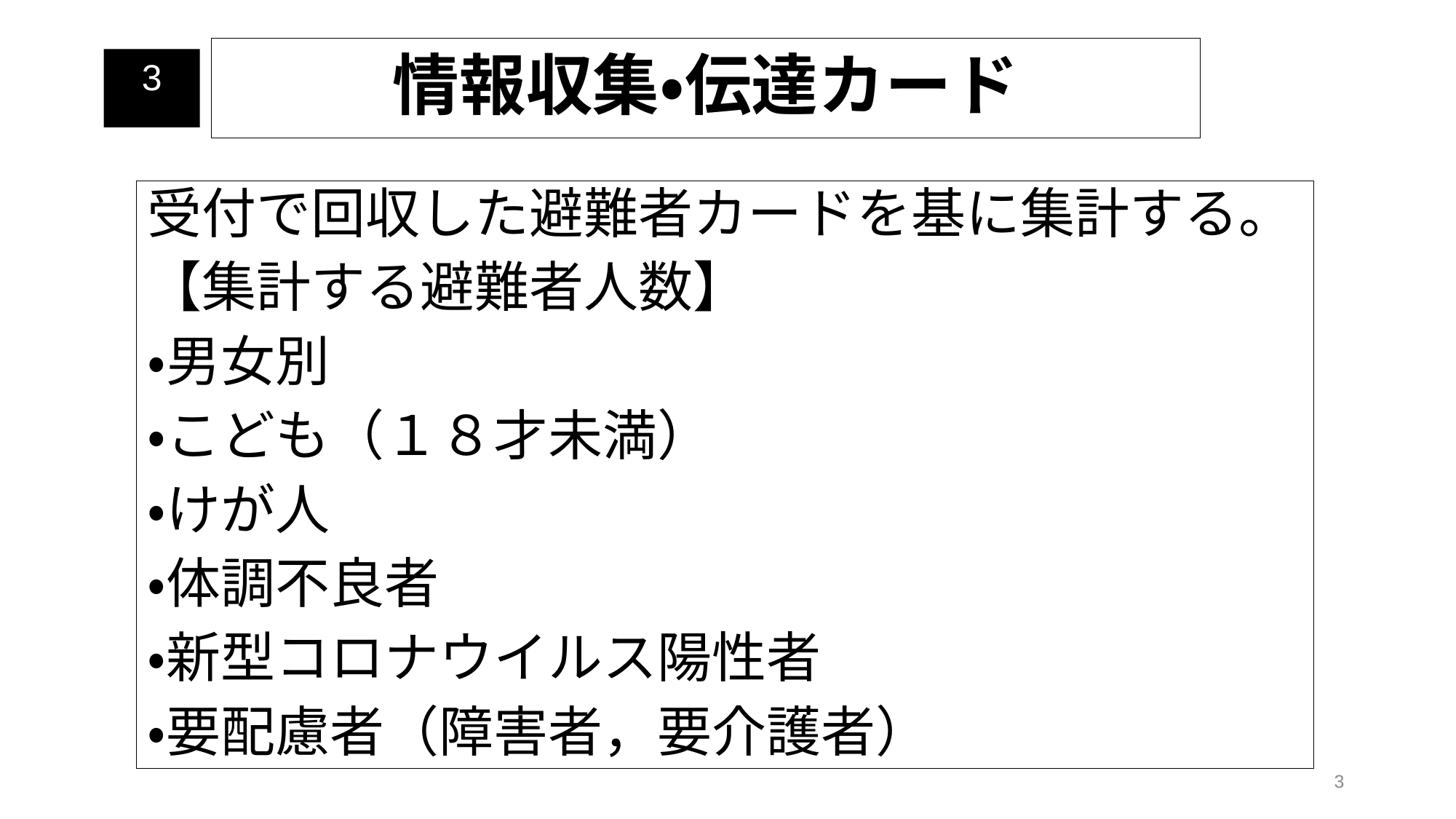

情報収集・伝達カード
3
受付で回収した避難者カードを基に集計する。
【集計する避難者人数】
・男女別
・こども（１８才未満）
・けが人
・体調不良者
・新型コロナウイルス陽性者
・要配慮者（障害者，要介護者）

3